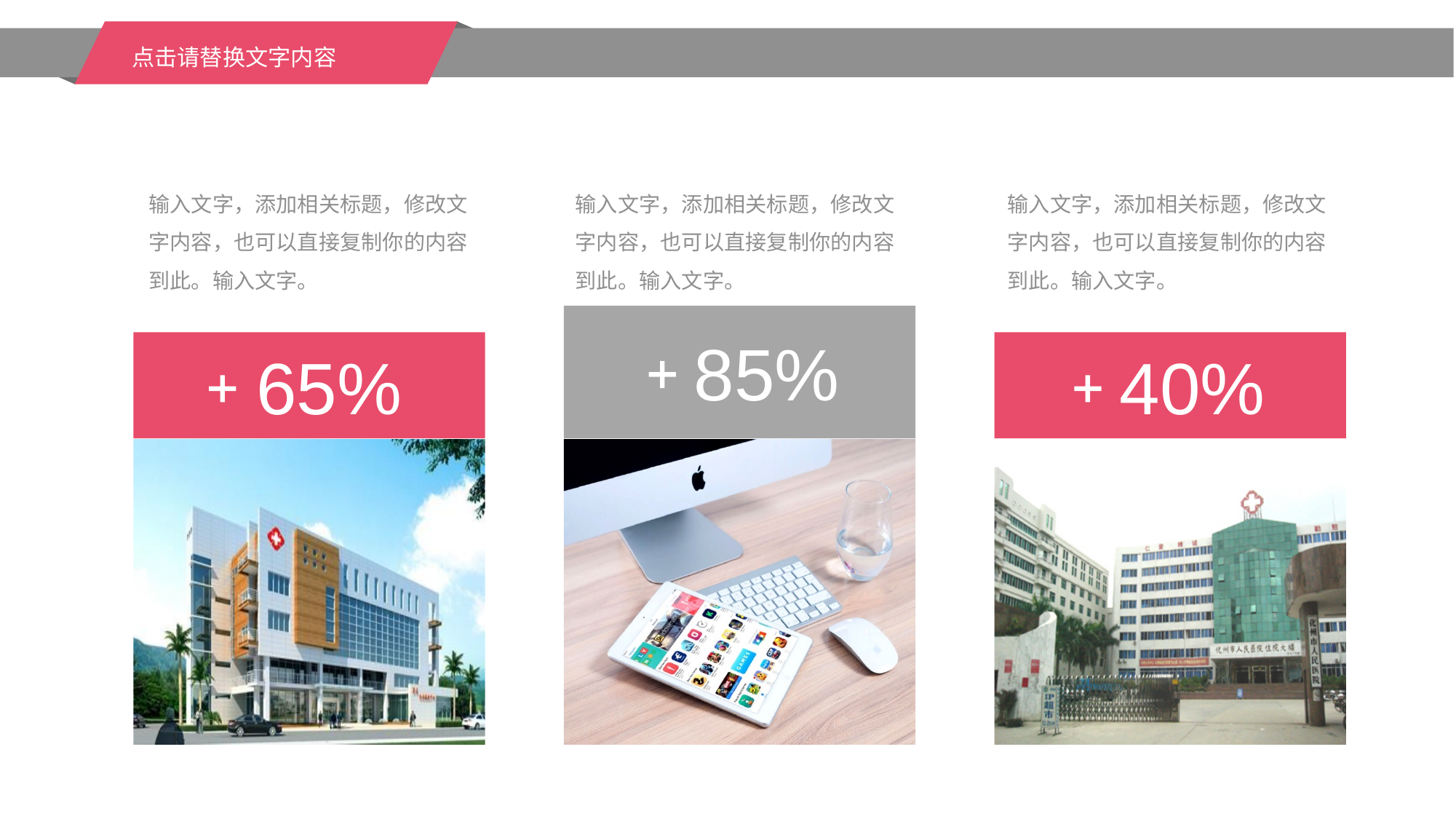

点击请替换文字内容
输入文字，添加相关标题，修改文字内容，也可以直接复制你的内容到此。输入文字。
输入文字，添加相关标题，修改文字内容，也可以直接复制你的内容到此。输入文字。
输入文字，添加相关标题，修改文字内容，也可以直接复制你的内容到此。输入文字。

85%

65%

40%